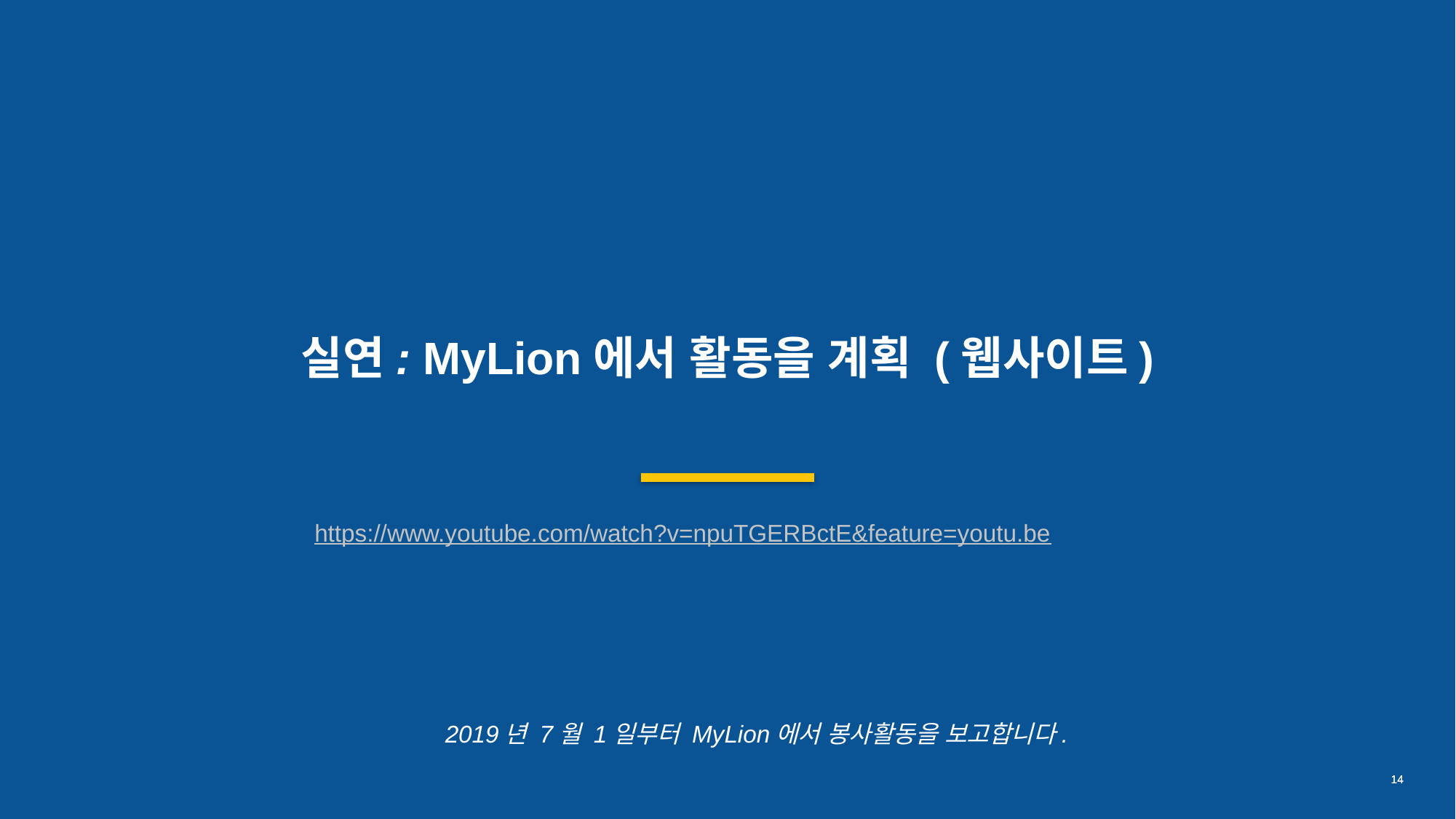

실연: MyLion에서 활동을 계획 (웹사이트)
https://www.youtube.com/watch?v=npuTGERBctE&feature=youtu.be
2019년 7월 1일부터 MyLion에서 봉사활동을 보고합니다.